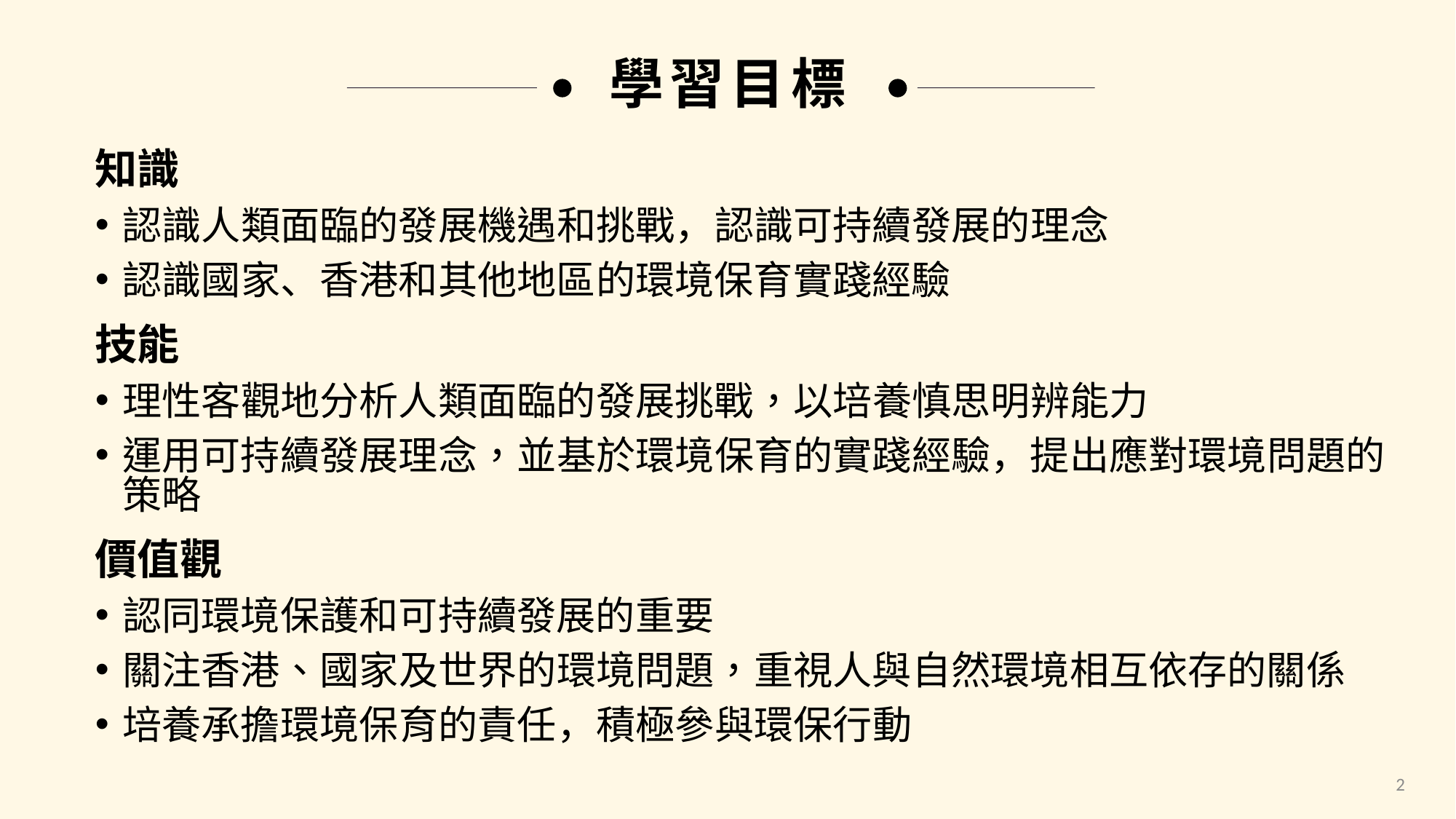

學習目標

知識
認識人類面臨的發展機遇和挑戰，認識可持續發展的理念
認識國家、香港和其他地區的環境保育實踐經驗
技能
理性客觀地分析人類面臨的發展挑戰，以培養慎思明辨能力
運用可持續發展理念，並基於環境保育的實踐經驗，提出應對環境問題的策略
價值觀
認同環境保護和可持續發展的重要
關注香港、國家及世界的環境問題，重視人與自然環境相互依存的關係
培養承擔環境保育的責任，積極參與環保行動